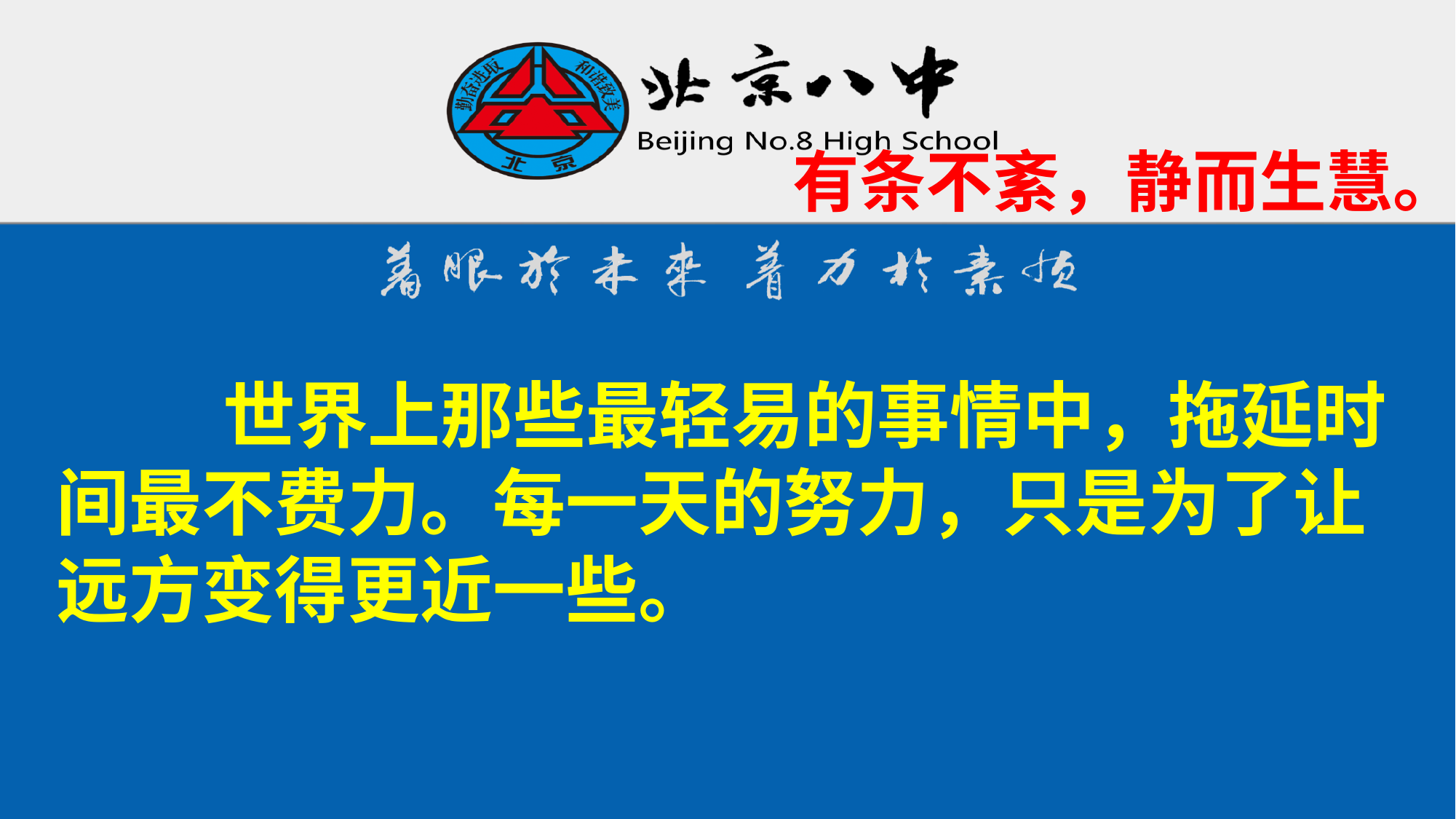

有条不紊，静而生慧。
         世界上那些最轻易的事情中，拖延时间最不费力。每一天的努力，只是为了让远方变得更近一些。